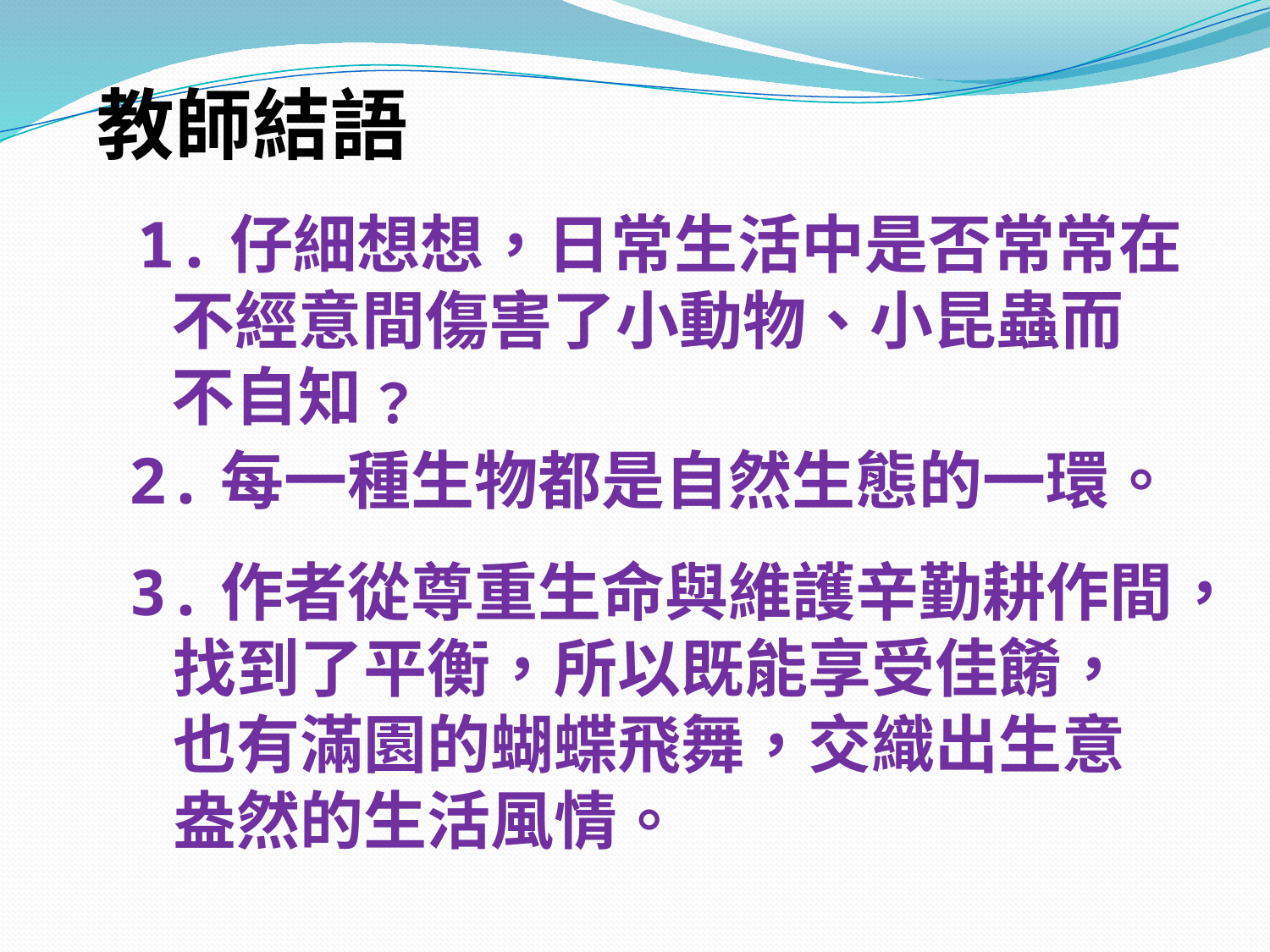

教師結語
1.仔細想想，日常生活中是否常常在
  不經意間傷害了小動物、小昆蟲而
  不自知﹖
2.每一種生物都是自然生態的一環。
3.作者從尊重生命與維護辛勤耕作間，
  找到了平衡，所以既能享受佳餚，
  也有滿園的蝴蝶飛舞，交織出生意
  盎然的生活風情。